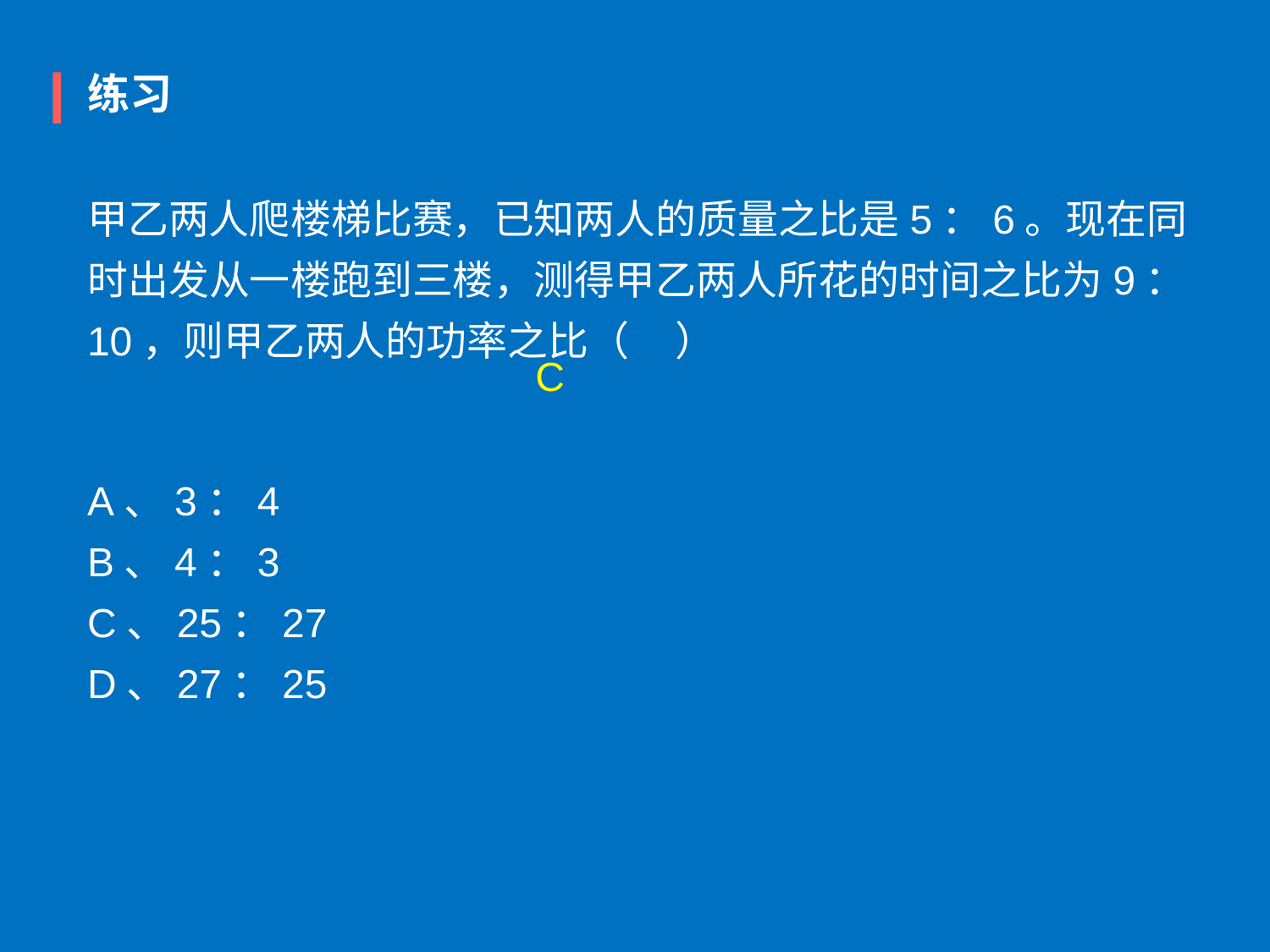

练习

甲乙两人爬楼梯比赛，已知两人的质量之比是5：6。现在同时出发从一楼跑到三楼，测得甲乙两人所花的时间之比为9：10，则甲乙两人的功率之比（     ）
    C

A、3：4   
B、4：3  
C、25：27   
D、27：25